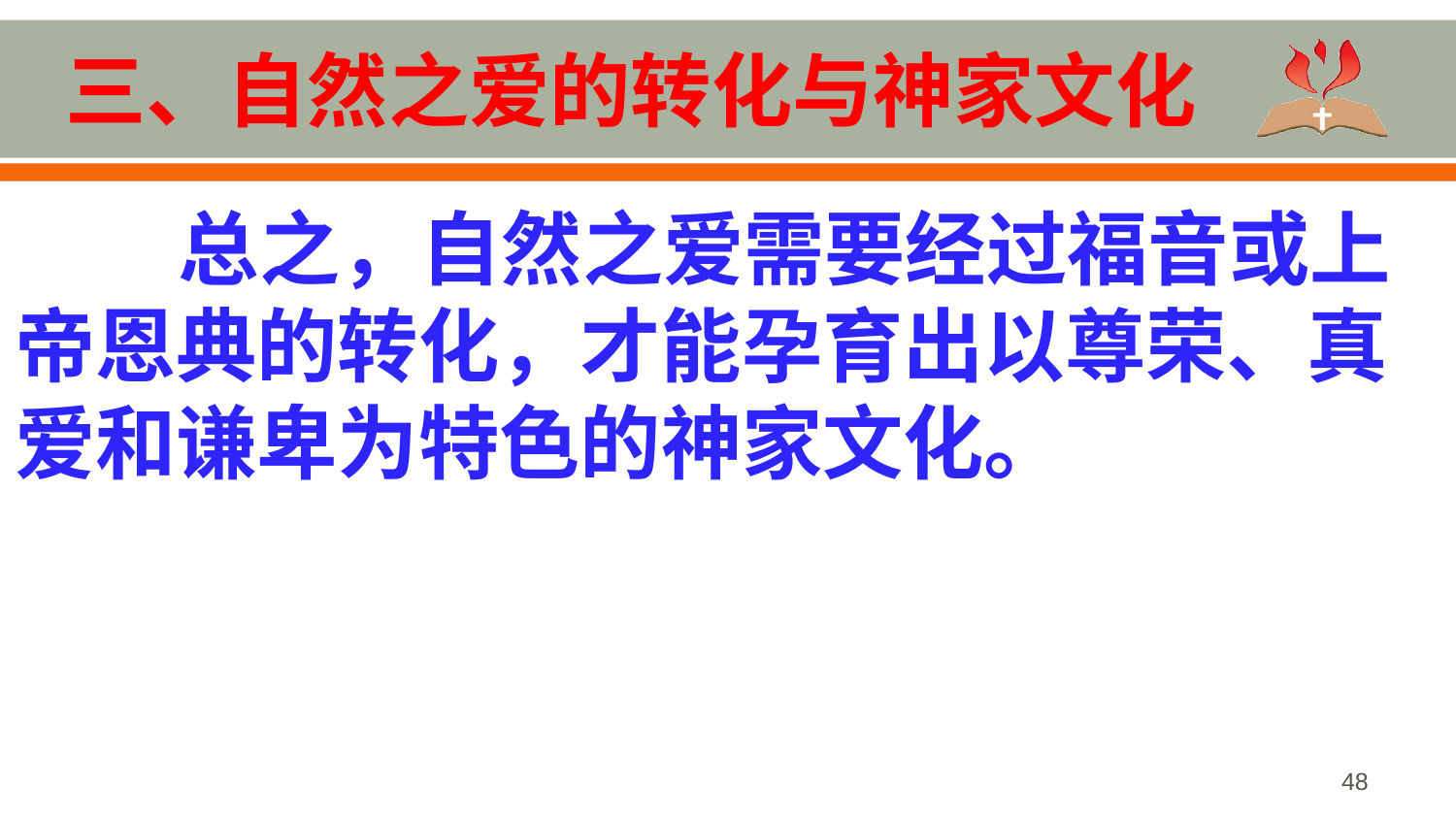

# 三、自然之爱的转化与神家文化
总之，自然之爱需要经过福音或上帝恩典的转化，才能孕育出以尊荣、真爱和谦卑为特色的神家文化。

48